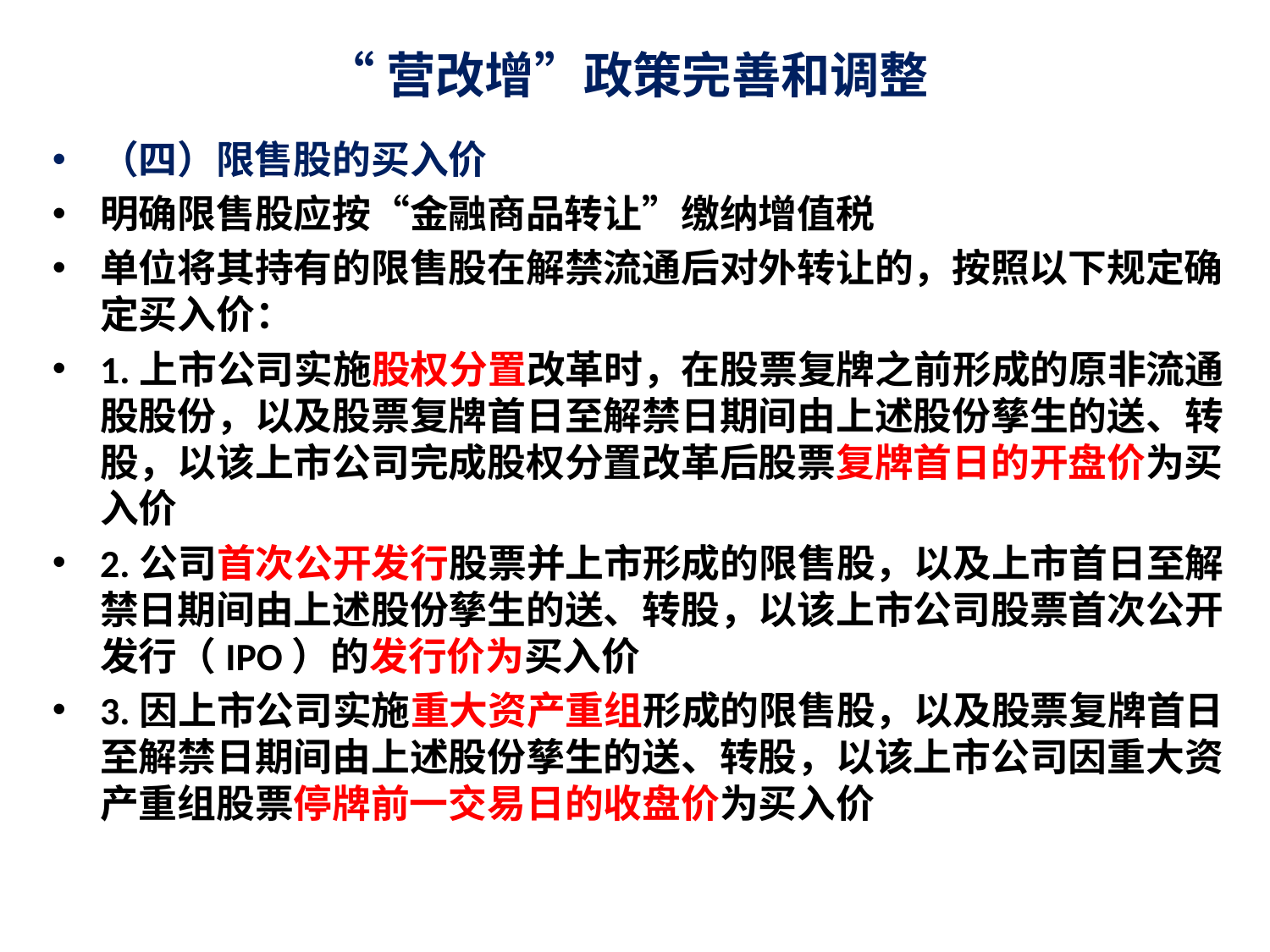

# “营改增”政策完善和调整
（四）限售股的买入价
明确限售股应按“金融商品转让”缴纳增值税
单位将其持有的限售股在解禁流通后对外转让的，按照以下规定确定买入价：
1.上市公司实施股权分置改革时，在股票复牌之前形成的原非流通股股份，以及股票复牌首日至解禁日期间由上述股份孳生的送、转股，以该上市公司完成股权分置改革后股票复牌首日的开盘价为买入价
2.公司首次公开发行股票并上市形成的限售股，以及上市首日至解禁日期间由上述股份孳生的送、转股，以该上市公司股票首次公开发行（IPO）的发行价为买入价
3.因上市公司实施重大资产重组形成的限售股，以及股票复牌首日至解禁日期间由上述股份孳生的送、转股，以该上市公司因重大资产重组股票停牌前一交易日的收盘价为买入价